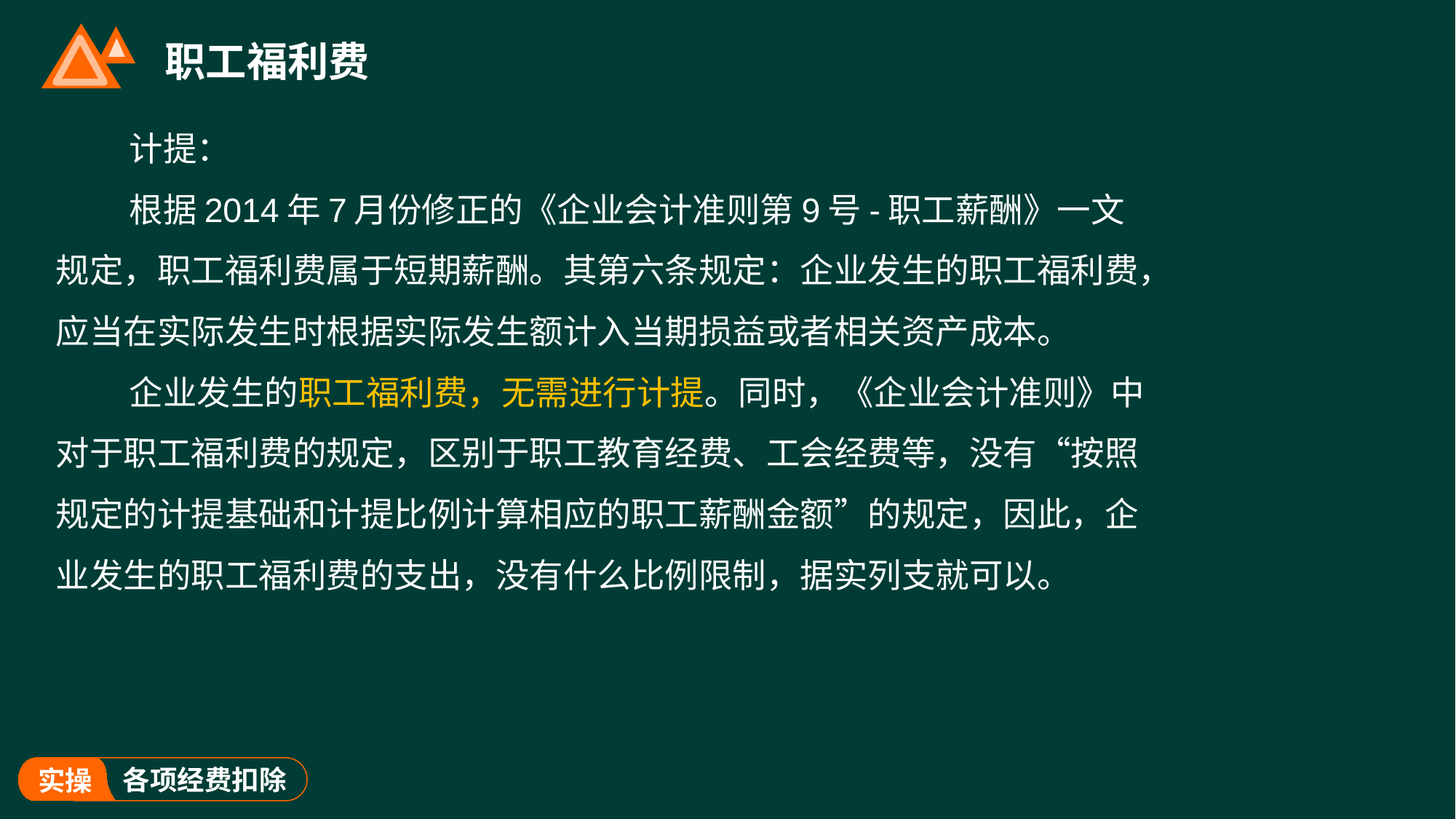

# 职工福利费
计提：
根据2014年7月份修正的《企业会计准则第9号-职工薪酬》一文规定，职工福利费属于短期薪酬。其第六条规定：企业发生的职工福利费，应当在实际发生时根据实际发生额计入当期损益或者相关资产成本。
企业发生的职工福利费，无需进行计提。同时，《企业会计准则》中对于职工福利费的规定，区别于职工教育经费、工会经费等，没有“按照规定的计提基础和计提比例计算相应的职工薪酬金额”的规定，因此，企业发生的职工福利费的支出，没有什么比例限制，据实列支就可以。